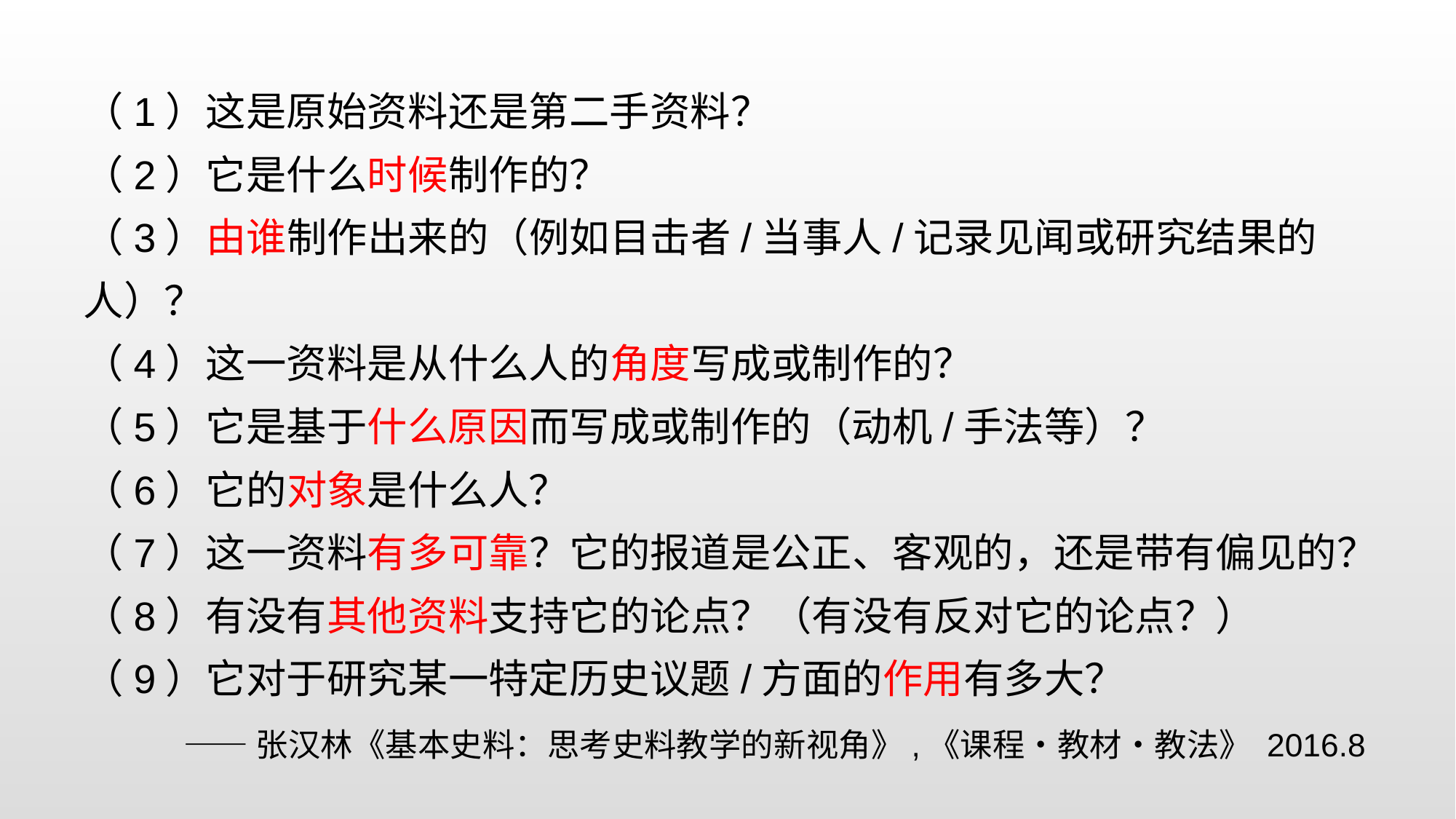

（1）这是原始资料还是第二手资料？
（2）它是什么时候制作的？
（3）由谁制作出来的（例如目击者/当事人/记录见闻或研究结果的人）？
（4）这一资料是从什么人的角度写成或制作的？
（5）它是基于什么原因而写成或制作的（动机/手法等）？
（6）它的对象是什么人？
（7）这一资料有多可靠？它的报道是公正、客观的，还是带有偏见的？
（8）有没有其他资料支持它的论点？（有没有反对它的论点？）
（9）它对于研究某一特定历史议题/方面的作用有多大？
           ——张汉林《基本史料：思考史料教学的新视角》,《课程•教材•教法》 2016.8